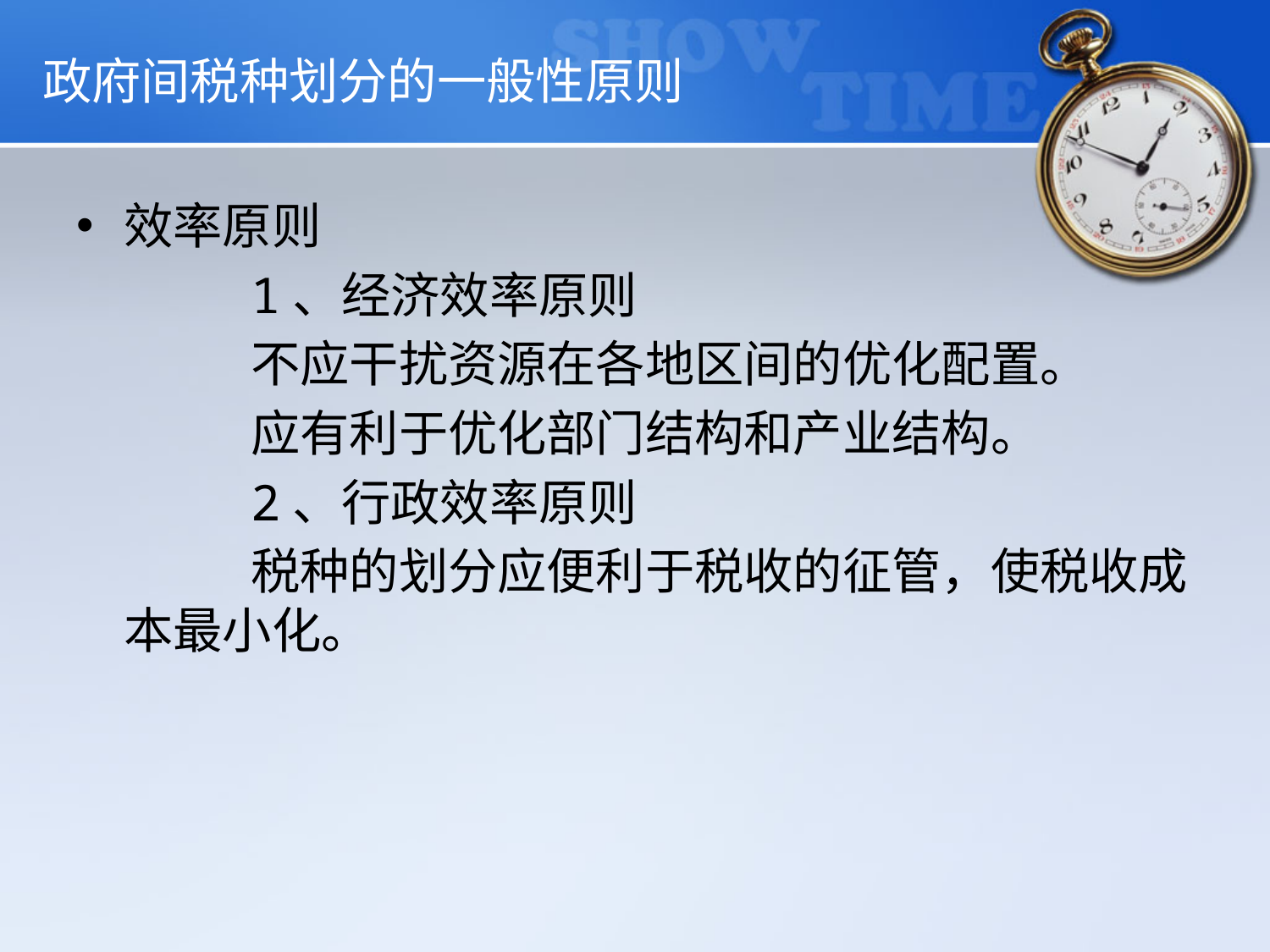

# 政府间税种划分的一般性原则
效率原则
    	1、经济效率原则
		不应干扰资源在各地区间的优化配置。
		应有利于优化部门结构和产业结构。
    	2、行政效率原则
		税种的划分应便利于税收的征管，使税收成本最小化。